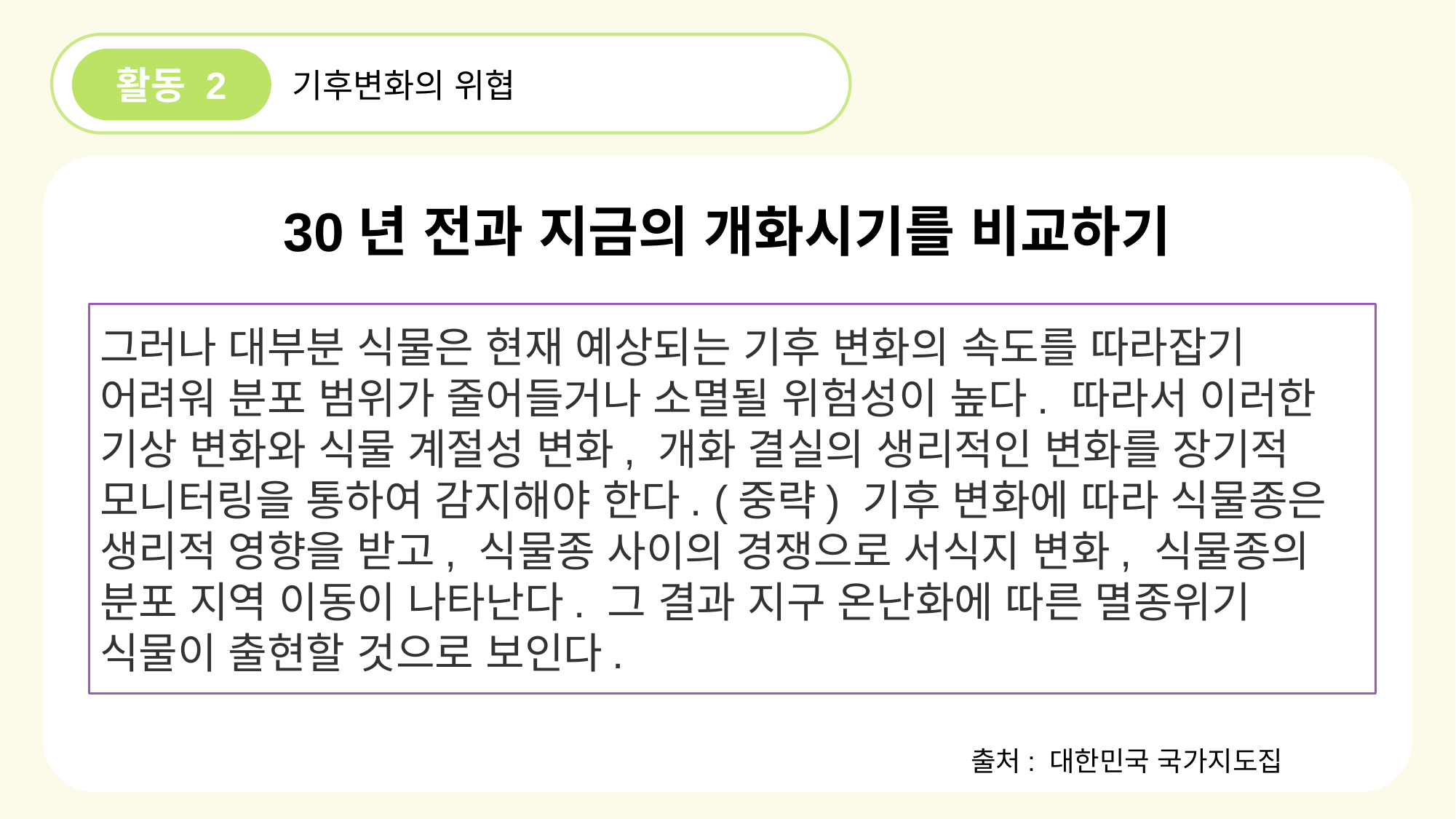

활동 2
기후변화의 위협

30년 전과 지금의 개화시기를 비교하기
그러나 대부분 식물은 현재 예상되는 기후 변화의 속도를 따라잡기 어려워 분포 범위가 줄어들거나 소멸될 위험성이 높다. 따라서 이러한 기상 변화와 식물 계절성 변화, 개화 결실의 생리적인 변화를 장기적 모니터링을 통하여 감지해야 한다. (중략) 기후 변화에 따라 식물종은 생리적 영향을 받고, 식물종 사이의 경쟁으로 서식지 변화, 식물종의 분포 지역 이동이 나타난다. 그 결과 지구 온난화에 따른 멸종위기 식물이 출현할 것으로 보인다.
출처: 대한민국 국가지도집